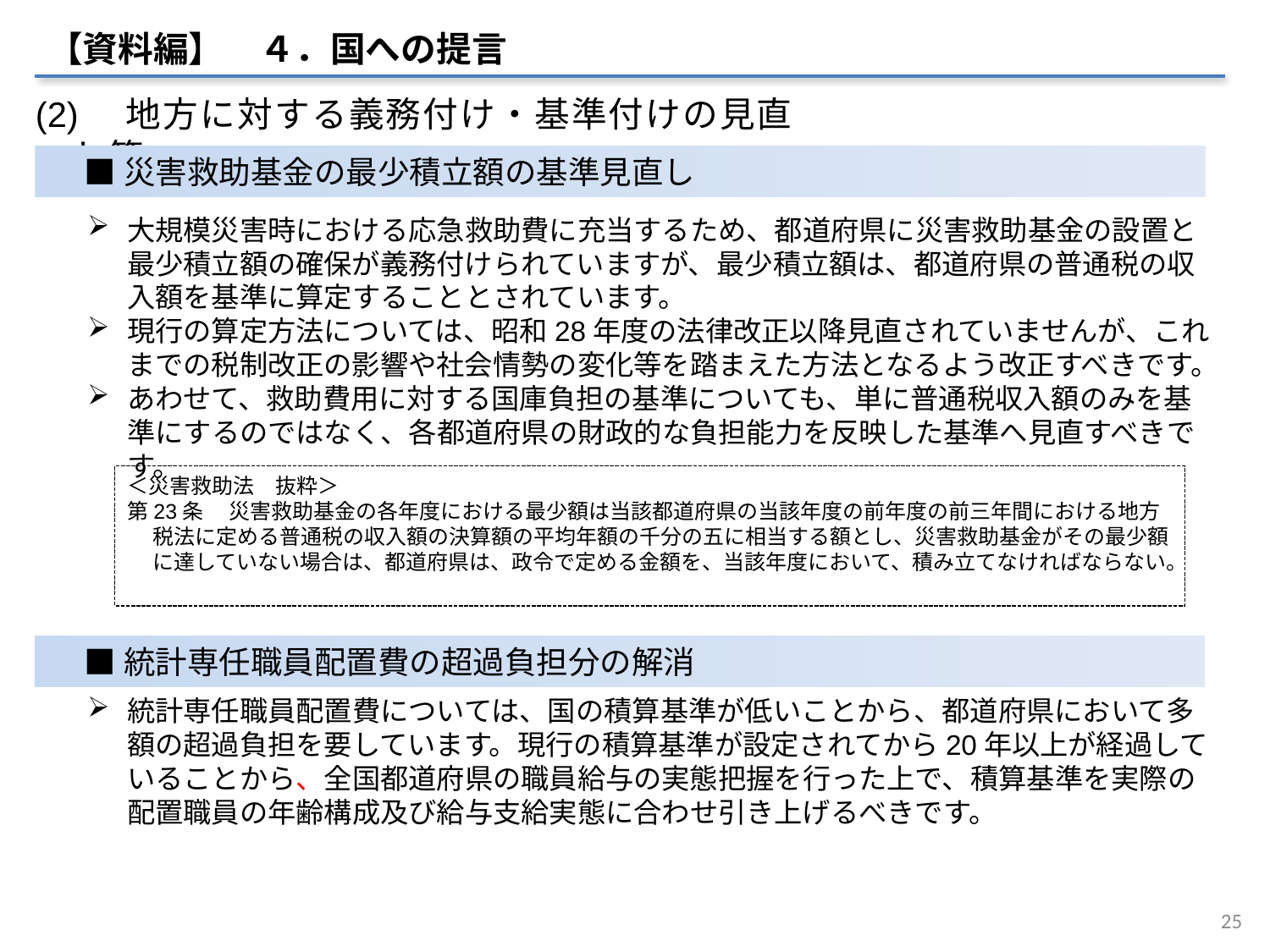

【資料編】　４．国への提言
(2)　地方に対する義務付け・基準付けの見直し等
■災害救助基金の最少積立額の基準見直し
大規模災害時における応急救助費に充当するため、都道府県に災害救助基金の設置と最少積立額の確保が義務付けられていますが、最少積立額は、都道府県の普通税の収入額を基準に算定することとされています。
現行の算定方法については、昭和28年度の法律改正以降見直されていませんが、これまでの税制改正の影響や社会情勢の変化等を踏まえた方法となるよう改正すべきです。
あわせて、救助費用に対する国庫負担の基準についても、単に普通税収入額のみを基準にするのではなく、各都道府県の財政的な負担能力を反映した基準へ見直すべきです。
＜災害救助法　抜粋＞
第23条 　災害救助基金の各年度における最少額は当該都道府県の当該年度の前年度の前三年間における地方税法に定める普通税の収入額の決算額の平均年額の千分の五に相当する額とし、災害救助基金がその最少額に達していない場合は、都道府県は、政令で定める金額を、当該年度において、積み立てなければならない。
■統計専任職員配置費の超過負担分の解消
統計専任職員配置費については、国の積算基準が低いことから、都道府県において多額の超過負担を要しています。現行の積算基準が設定されてから20年以上が経過していることから、全国都道府県の職員給与の実態把握を行った上で、積算基準を実際の配置職員の年齢構成及び給与支給実態に合わせ引き上げるべきです。
25